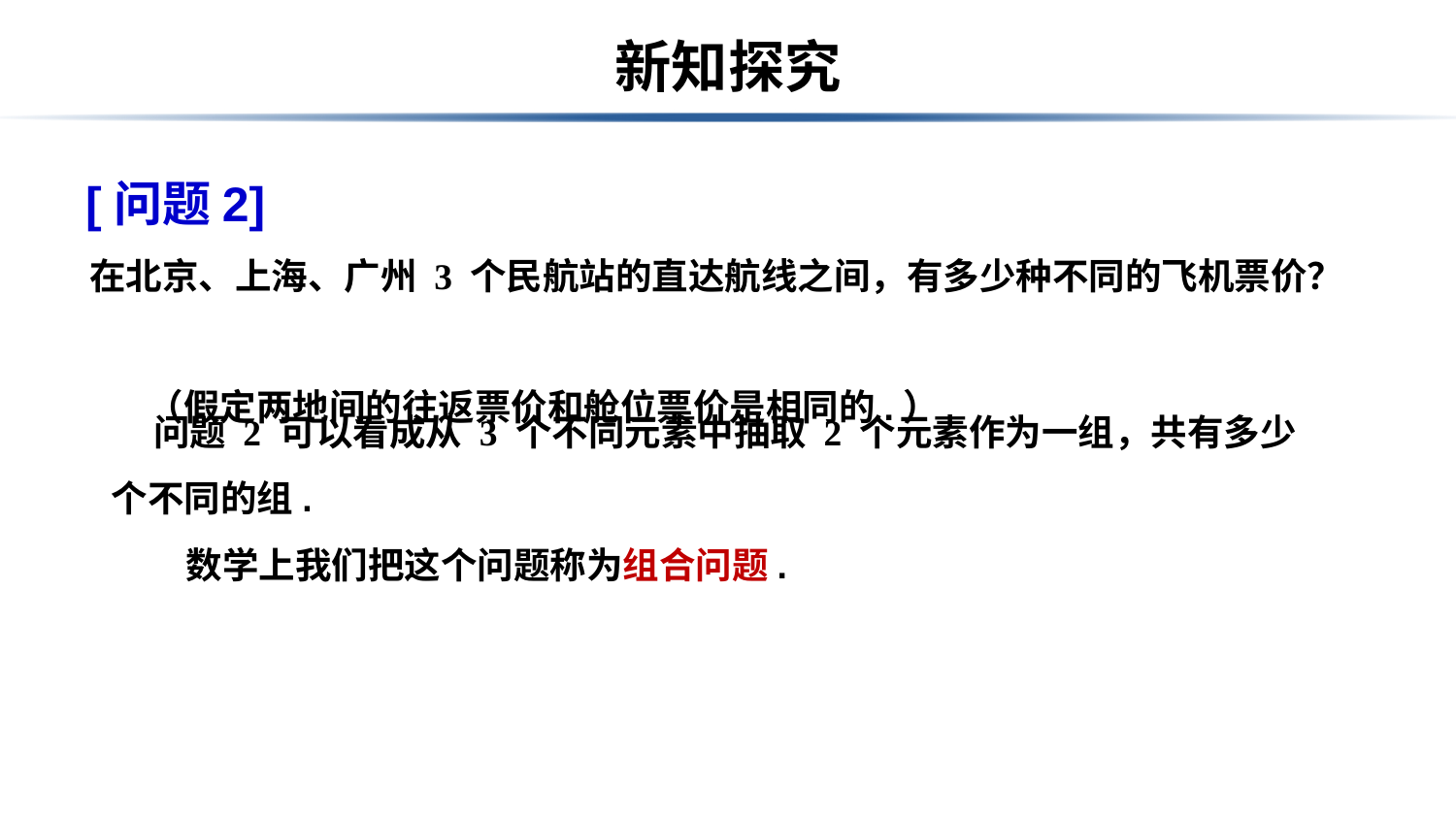

# 新知探究
    [问题2]
      在北京、上海、广州 3 个民航站的直达航线之间，有多少种不同的飞机票价？
             （假定两地间的往返票价和舱位票价是相同的.）
    问题 2 可以看成从 3 个不同元素中抽取 2 个元素作为一组，共有多少个不同的组.
 数学上我们把这个问题称为组合问题.